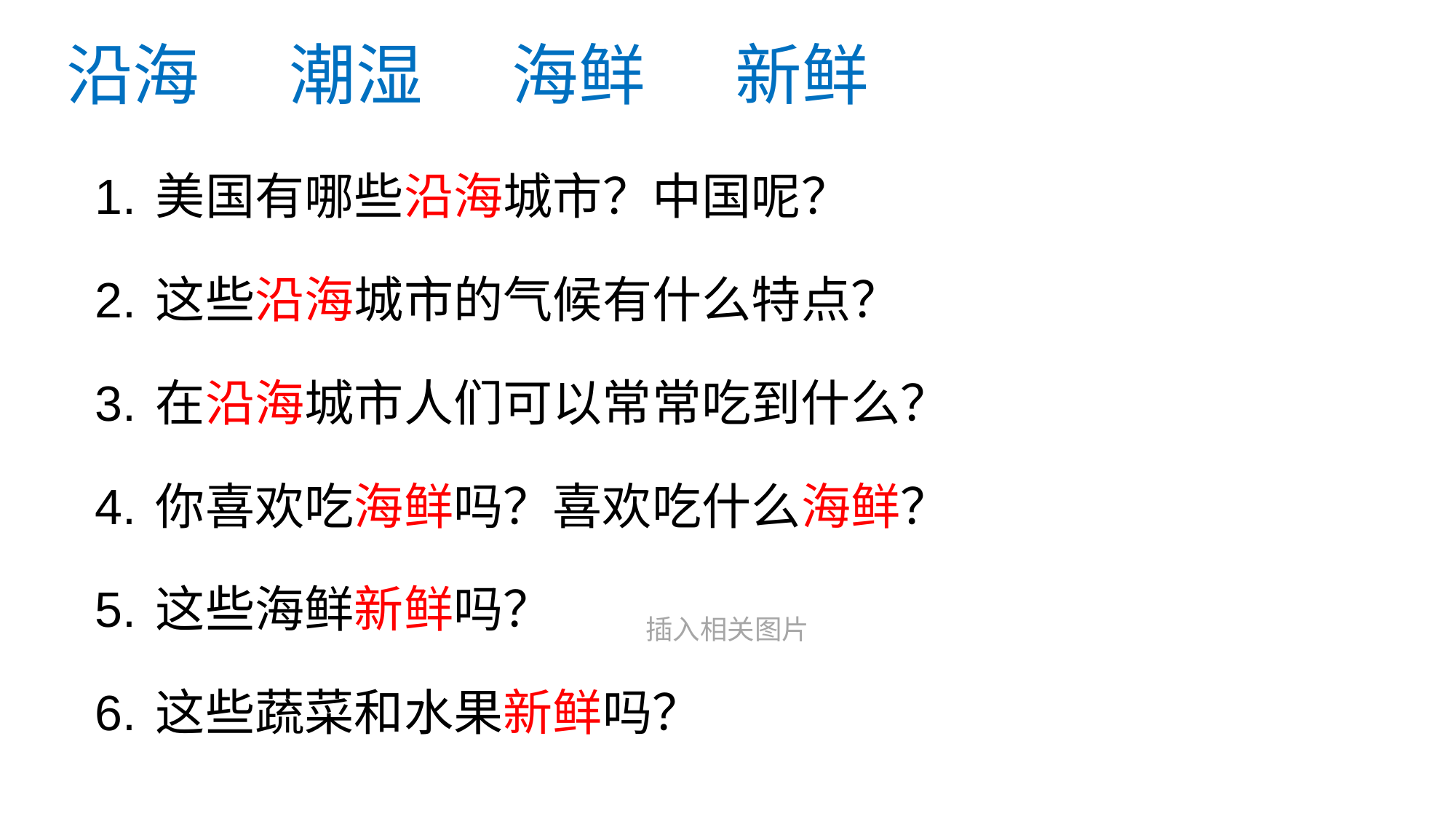

# 沿海      潮湿      海鲜      新鲜
美国有哪些沿海城市？中国呢？
这些沿海城市的气候有什么特点？
在沿海城市人们可以常常吃到什么？
你喜欢吃海鲜吗？喜欢吃什么海鲜？
这些海鲜新鲜吗？
这些蔬菜和水果新鲜吗？
插入相关图片